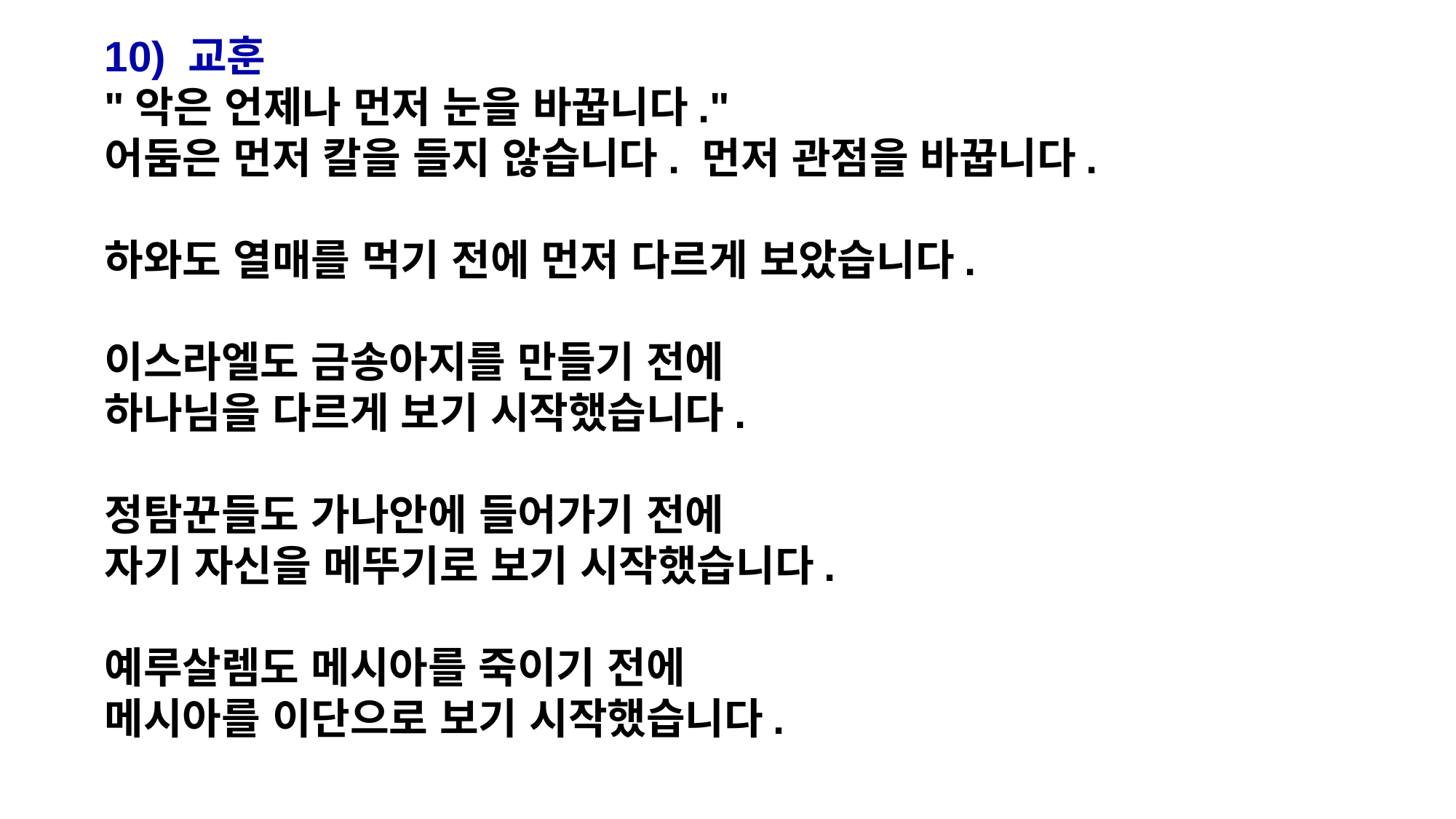

10) 교훈
"악은 언제나 먼저 눈을 바꿉니다."
어둠은 먼저 칼을 들지 않습니다. 먼저 관점을 바꿉니다.

하와도 열매를 먹기 전에 먼저 다르게 보았습니다.

이스라엘도 금송아지를 만들기 전에
하나님을 다르게 보기 시작했습니다.

정탐꾼들도 가나안에 들어가기 전에
자기 자신을 메뚜기로 보기 시작했습니다.

예루살렘도 메시아를 죽이기 전에
메시아를 이단으로 보기 시작했습니다.